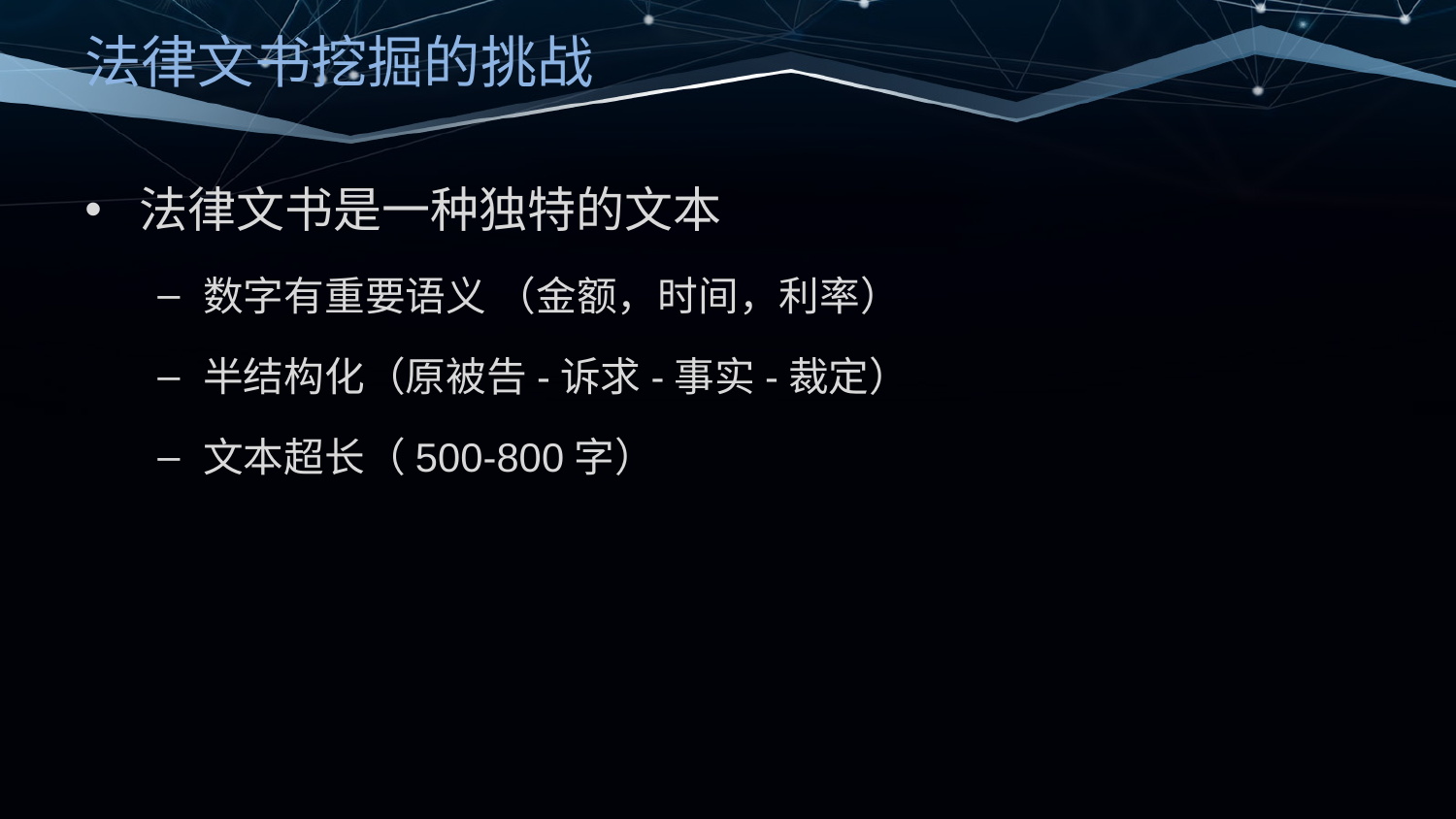

# 法律文书挖掘的挑战
法律文书是一种独特的文本
数字有重要语义 （金额，时间，利率）
半结构化（原被告-诉求-事实-裁定）
文本超长（500-800字）